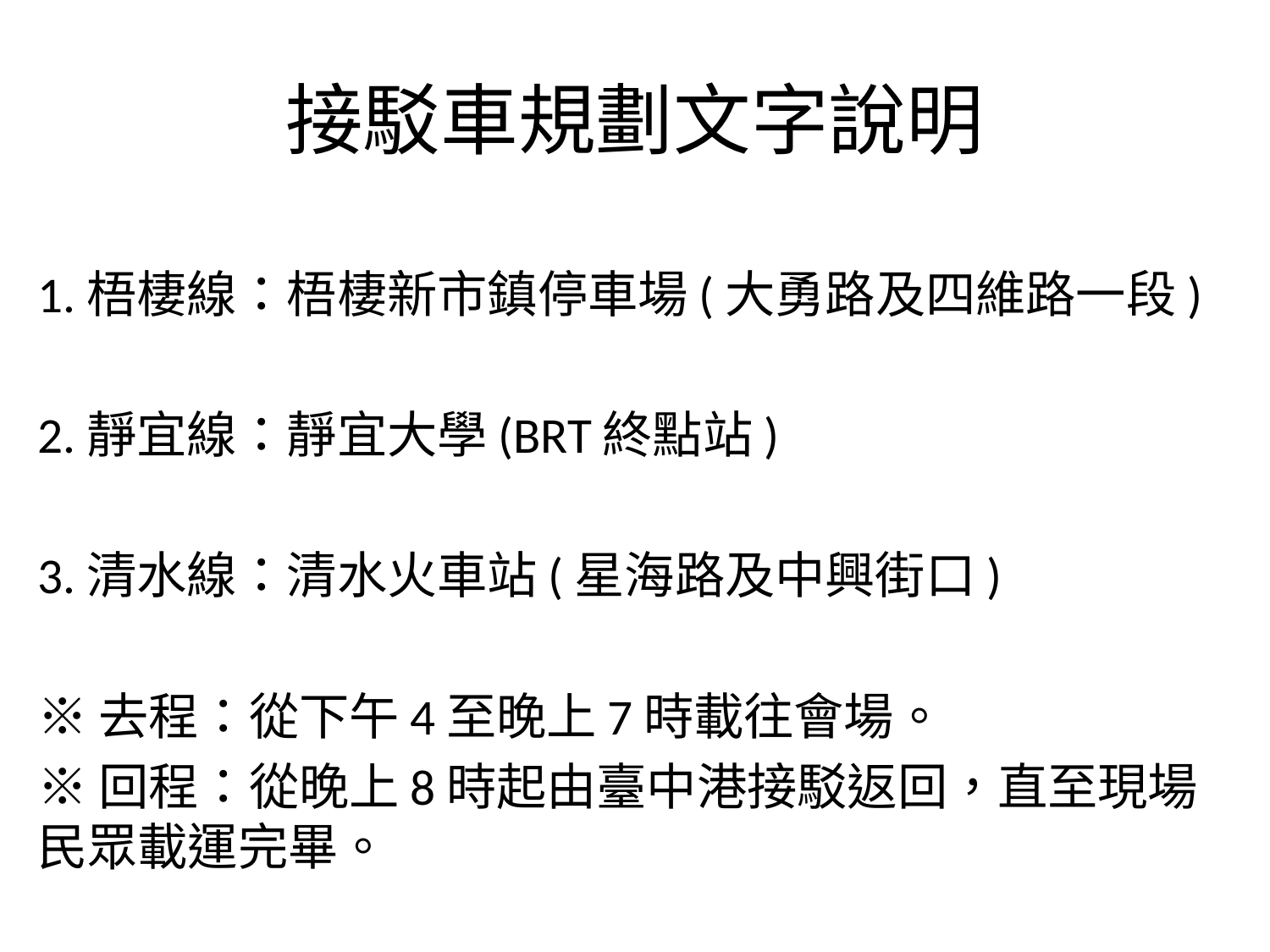

# 接駁車規劃文字說明
1.梧棲線：梧棲新市鎮停車場(大勇路及四維路一段)

2.靜宜線：靜宜大學(BRT終點站)

3.清水線：清水火車站(星海路及中興街口)

※去程：從下午4至晚上7時載往會場。
※回程：從晚上8時起由臺中港接駁返回，直至現場民眾載運完畢。